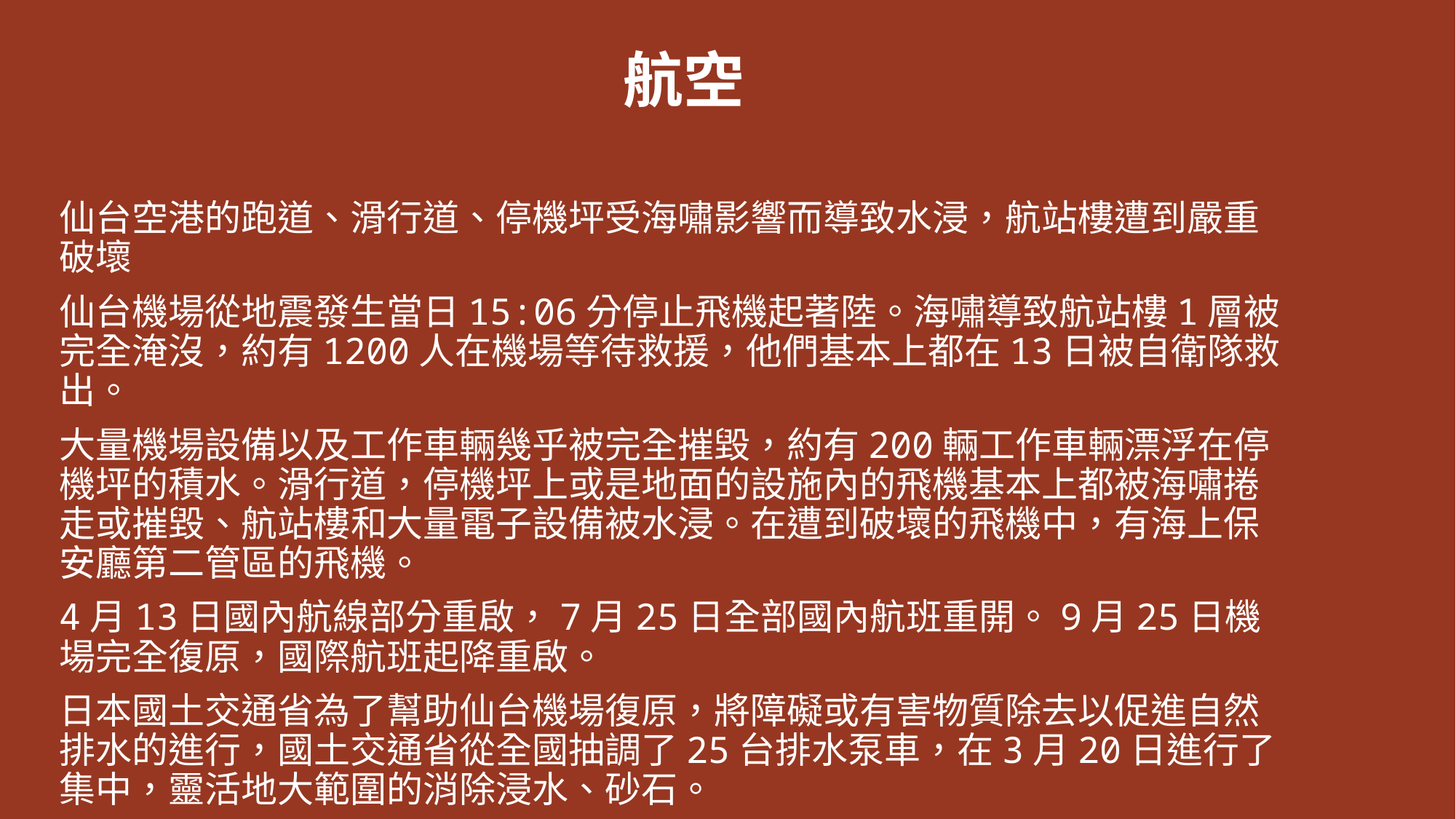

航空

仙台空港的跑道、滑行道、停機坪受海嘯影響而導致水浸，航站樓遭到嚴重破壞
仙台機場從地震發生當日15:06分停止飛機起著陸。海嘯導致航站樓1層被完全淹沒，約有1200人在機場等待救援，他們基本上都在13日被自衛隊救出。
大量機場設備以及工作車輛幾乎被完全摧毀，約有200輛工作車輛漂浮在停機坪的積水。滑行道，停機坪上或是地面的設施內的飛機基本上都被海嘯捲走或摧毀、航站樓和大量電子設備被水浸。在遭到破壞的飛機中，有海上保安廳第二管區的飛機。
4月13日國內航線部分重啟，7月25日全部國內航班重開。9月25日機場完全復原，國際航班起降重啟。
日本國土交通省為了幫助仙台機場復原，將障礙或有害物質除去以促進自然排水的進行，國土交通省從全國抽調了25台排水泵車，在3月20日進行了集中，靈活地大範圍的消除浸水、砂石。